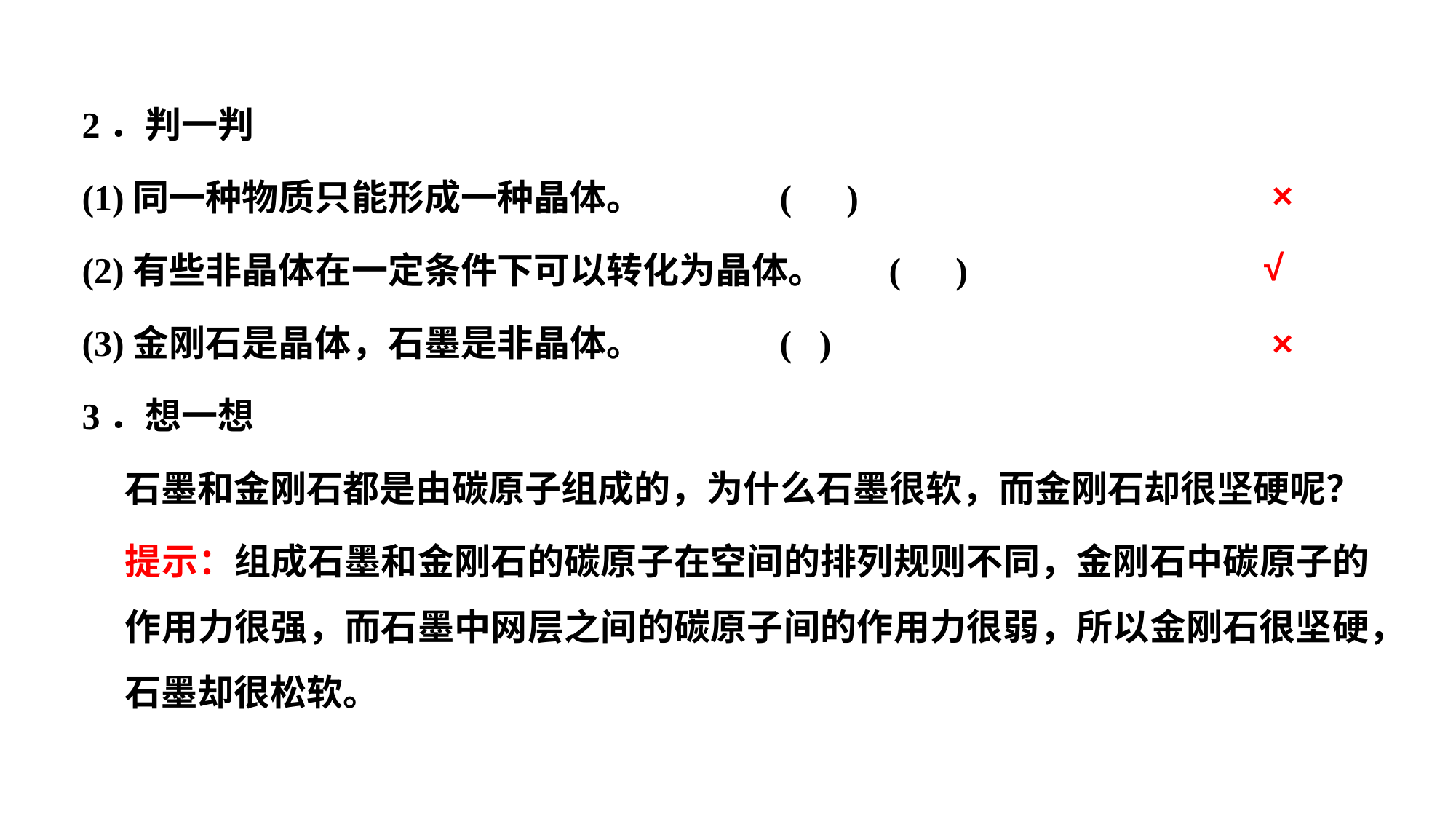

2．判一判
(1)同一种物质只能形成一种晶体。		(      )
(2)有些非晶体在一定条件下可以转化为晶体。	(      )
(3)金刚石是晶体，石墨是非晶体。		(   )
3．想一想
石墨和金刚石都是由碳原子组成的，为什么石墨很软，而金刚石却很坚硬呢？
提示：组成石墨和金刚石的碳原子在空间的排列规则不同，金刚石中碳原子的作用力很强，而石墨中网层之间的碳原子间的作用力很弱，所以金刚石很坚硬，石墨却很松软。

×
√
×